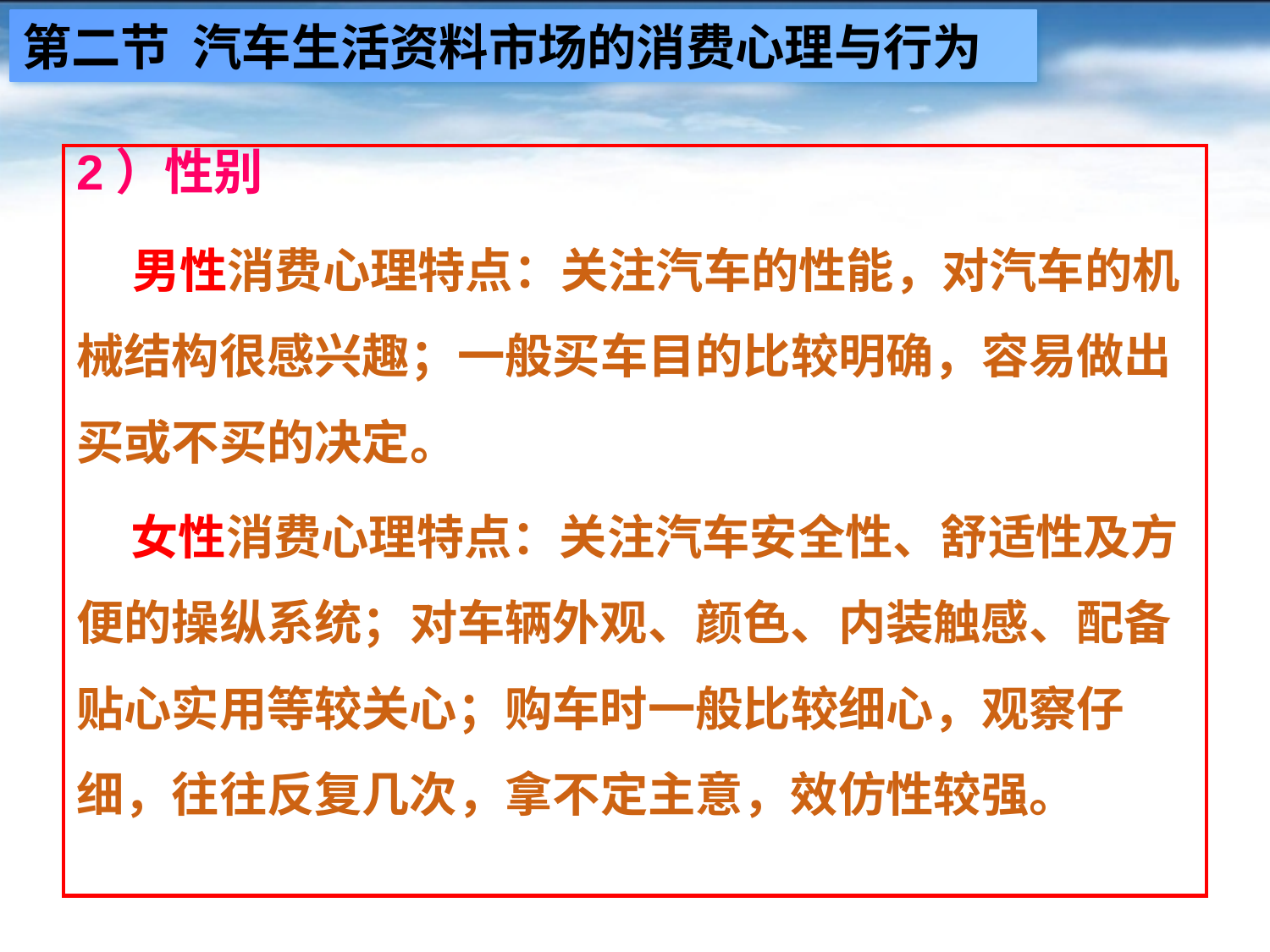

第二节  汽车生活资料市场的消费心理与行为
2）性别
    男性消费心理特点：关注汽车的性能，对汽车的机械结构很感兴趣；一般买车目的比较明确，容易做出买或不买的决定。
    女性消费心理特点：关注汽车安全性、舒适性及方便的操纵系统；对车辆外观、颜色、内装触感、配备贴心实用等较关心；购车时一般比较细心，观察仔细，往往反复几次，拿不定主意，效仿性较强。